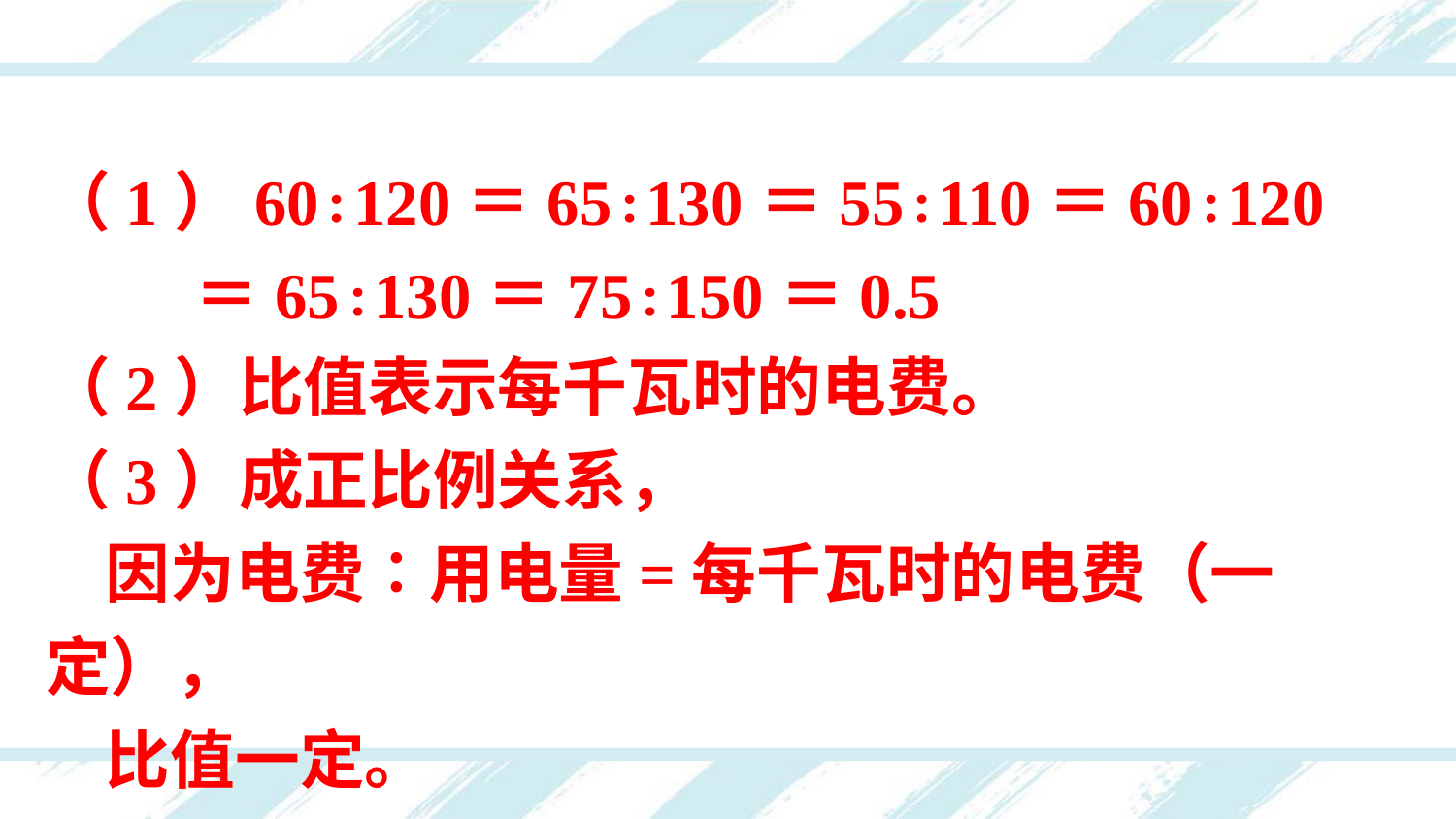

（1）60∶120＝65∶130＝55∶110＝60∶120
         ＝65∶130＝75∶150＝0.5
（2）比值表示每千瓦时的电费。
（3）成正比例关系，
   因为电费∶用电量=每千瓦时的电费（一定），
   比值一定。